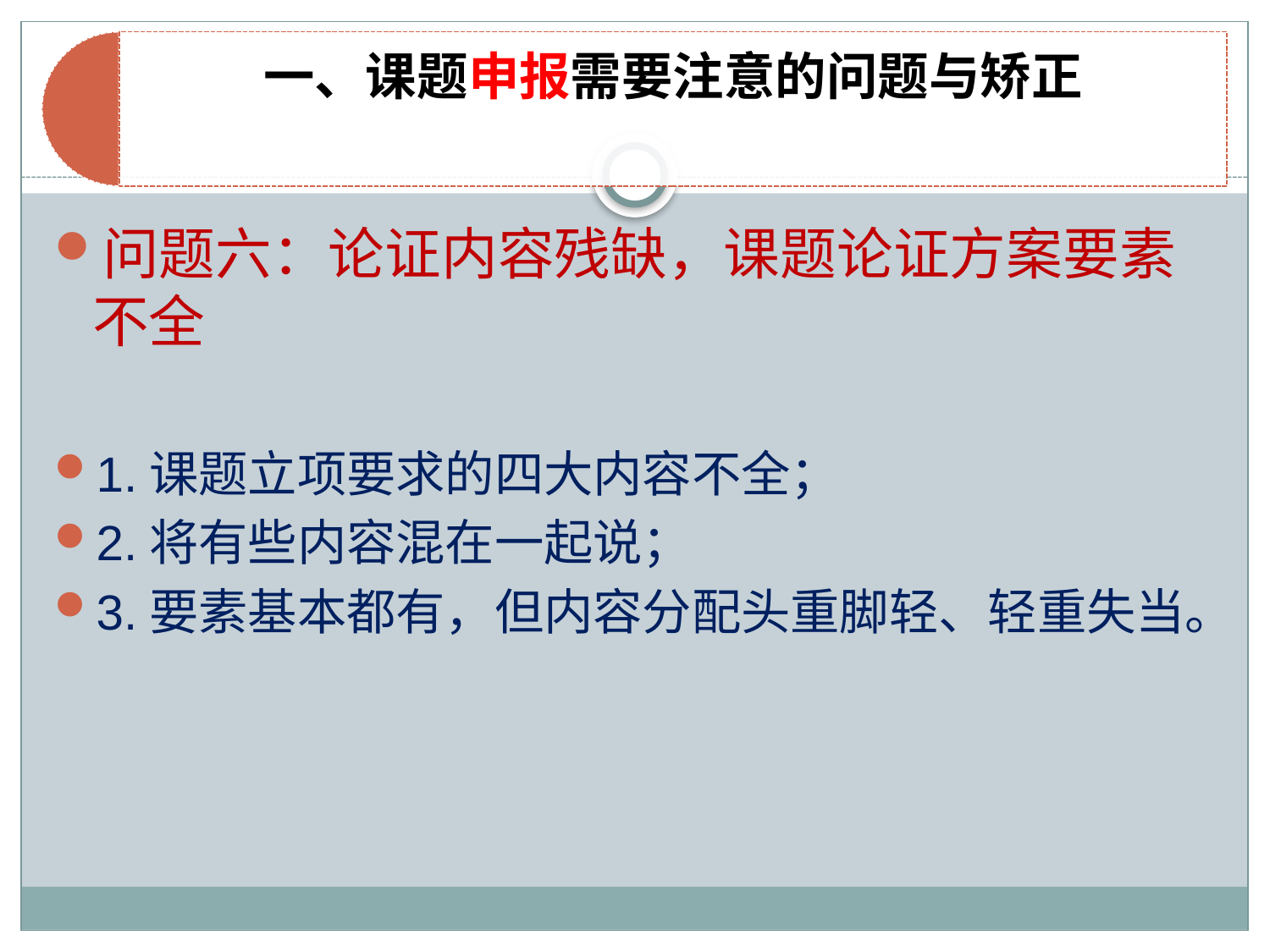

一、课题申报需要注意的问题与矫正
问题六：论证内容残缺，课题论证方案要素不全

1.课题立项要求的四大内容不全；
2.将有些内容混在一起说；
3.要素基本都有，但内容分配头重脚轻、轻重失当。